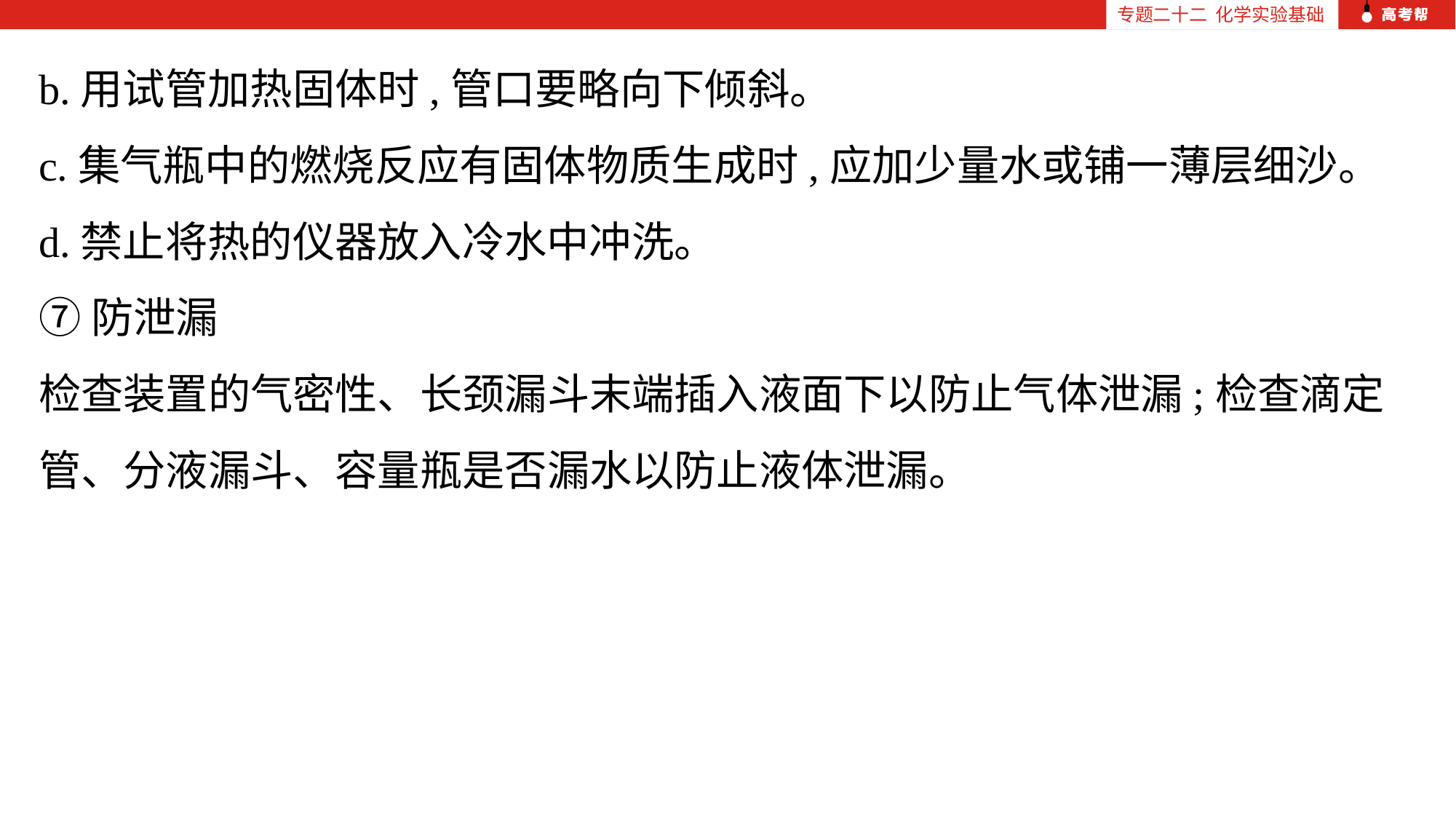

专题二十二  化学实验基础
b.用试管加热固体时,管口要略向下倾斜。
c.集气瓶中的燃烧反应有固体物质生成时,应加少量水或铺一薄层细沙。
d.禁止将热的仪器放入冷水中冲洗。
⑦防泄漏
检查装置的气密性、长颈漏斗末端插入液面下以防止气体泄漏;检查滴定管、分液漏斗、容量瓶是否漏水以防止液体泄漏。